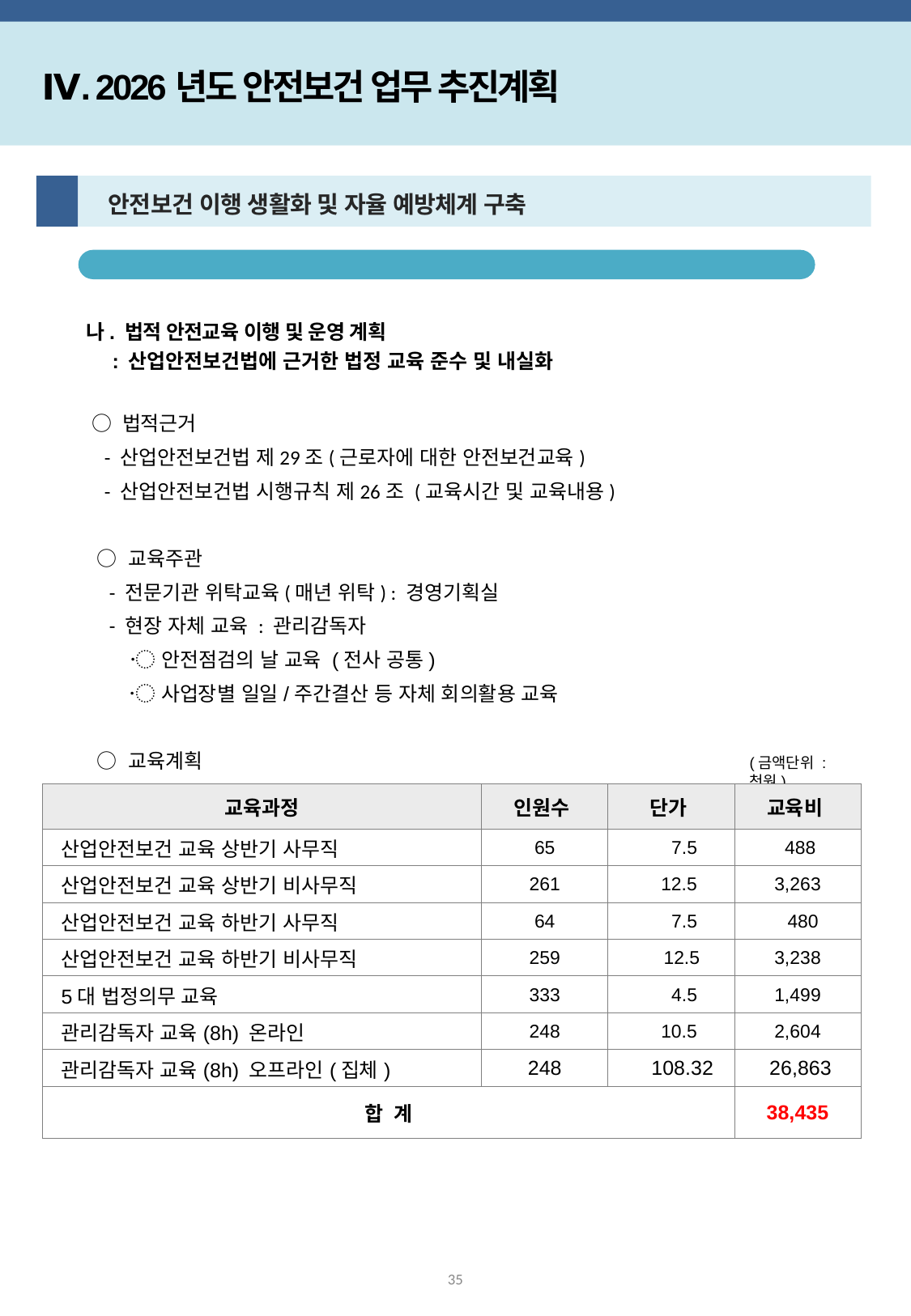

Ⅳ. 2026년도 안전보건 업무 추진계획
3
  안전보건 이행 생활화 및 자율 예방체계 구축
자율 안전활동 및 법적 안전교육 이행

나. 법적 안전교육 이행 및 운영 계획
     : 산업안전보건법에 근거한 법정 교육 준수 및 내실화

 ○ 법적근거
    - 산업안전보건법 제29조(근로자에 대한 안전보건교육)
    - 산업안전보건법 시행규칙 제26조 (교육시간 및 교육내용)

  ○ 교육주관
     - 전문기관 위탁교육(매년 위탁) : 경영기획실
     - 현장 자체 교육 : 관리감독자
       〮 안전점검의 날 교육 (전사 공통)
       〮 사업장별 일일/주간결산 등 자체 회의활용 교육

  ○ 교육계획
(금액단위 : 천원)
| 교육과정 | 인원수 | 단가 | 교육비 |
| --- | --- | --- | --- |
| 산업안전보건 교육 상반기 사무직 | 65 | 7.5 | 488 |
| 산업안전보건 교육 상반기 비사무직 | 261 | 12.5 | 3,263 |
| 산업안전보건 교육 하반기 사무직 | 64 | 7.5 | 480 |
| 산업안전보건 교육 하반기 비사무직 | 259 | 12.5 | 3,238 |
| 5대 법정의무 교육 | 333 | 4.5 | 1,499 |
| 관리감독자 교육(8h) 온라인 | 248 | 10.5 | 2,604 |
| 관리감독자 교육(8h) 오프라인(집체) | 248 | 108.32 | 26,863 |
| 합 계 |  |  | 38,435 |
35